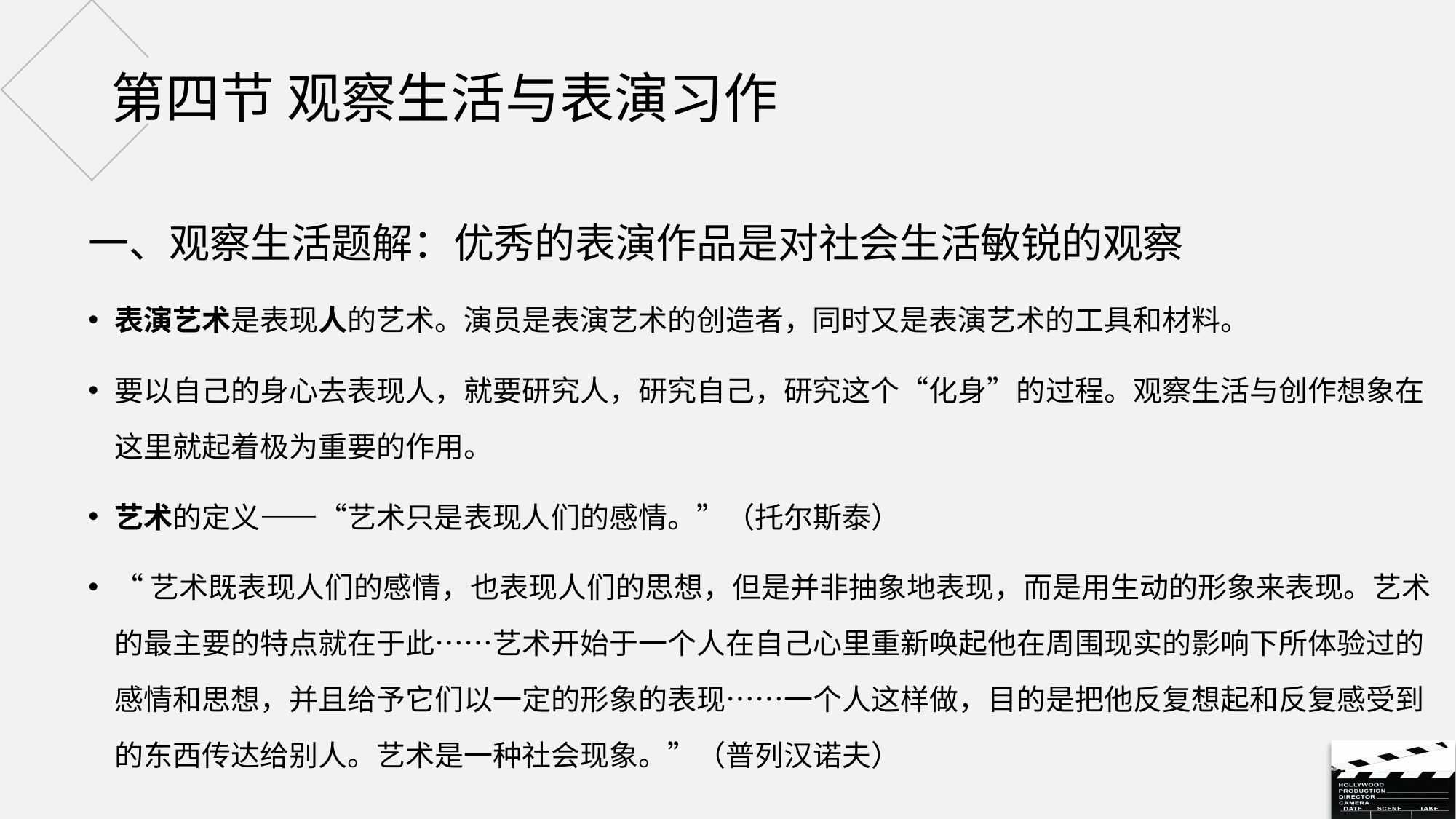

# 第四节 观察生活与表演习作
一、观察生活题解：优秀的表演作品是对社会生活敏锐的观察
表演艺术是表现人的艺术。演员是表演艺术的创造者，同时又是表演艺术的工具和材料。
要以自己的身心去表现人，就要研究人，研究自己，研究这个“化身”的过程。观察生活与创作想象在这里就起着极为重要的作用。
艺术的定义——“艺术只是表现人们的感情。”（托尔斯泰）
“艺术既表现人们的感情，也表现人们的思想，但是并非抽象地表现，而是用生动的形象来表现。艺术的最主要的特点就在于此……艺术开始于一个人在自己心里重新唤起他在周围现实的影响下所体验过的感情和思想，并且给予它们以一定的形象的表现……一个人这样做，目的是把他反复想起和反复感受到的东西传达给别人。艺术是一种社会现象。”（普列汉诺夫）